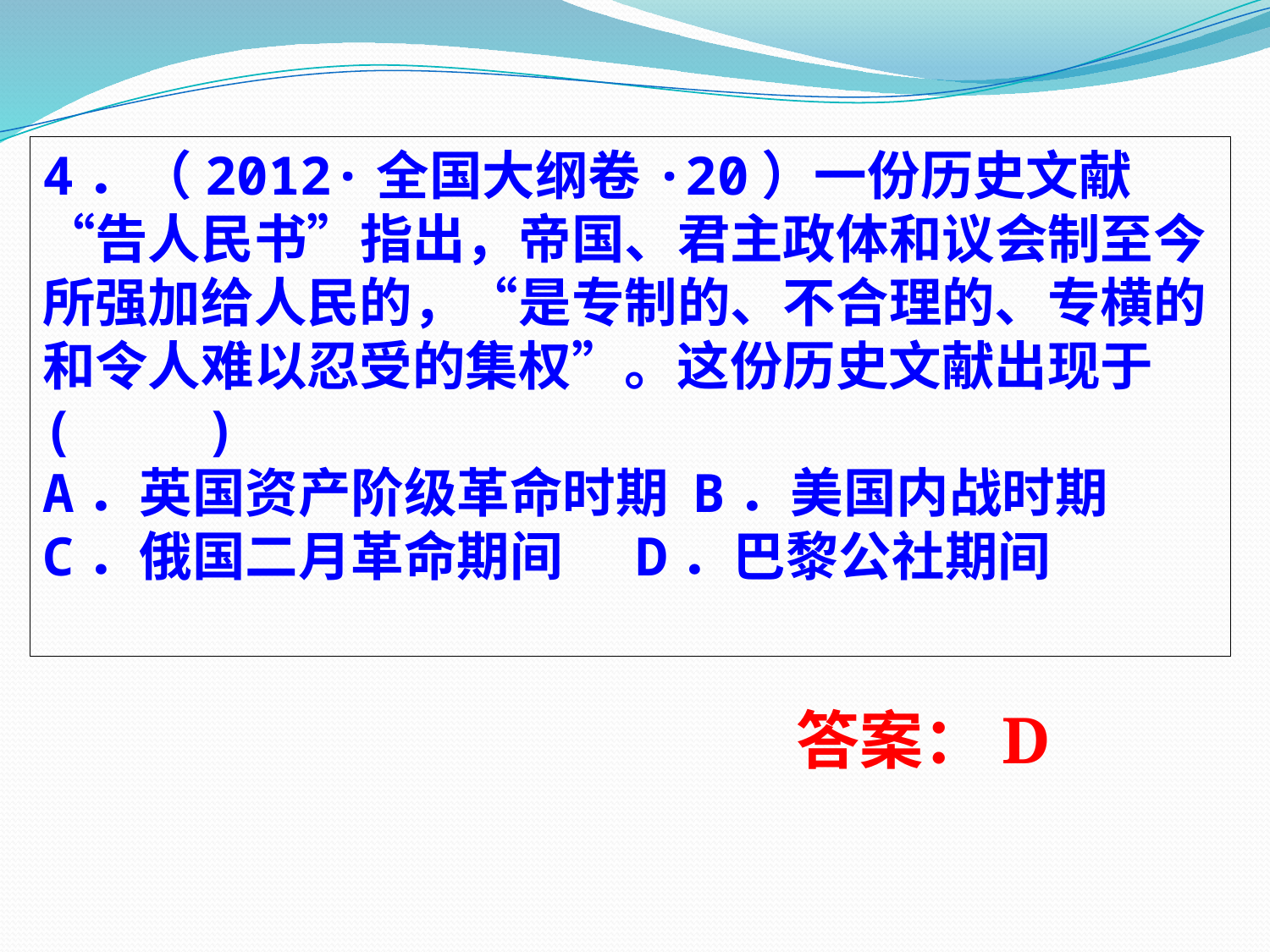

4．（2012·全国大纲卷·20）一份历史文献“告人民书”指出，帝国、君主政体和议会制至今所强加给人民的，“是专制的、不合理的、专横的和令人难以忍受的集权”。这份历史文献出现于(　　)
A．英国资产阶级革命时期 B．美国内战时期
C．俄国二月革命期间     D．巴黎公社期间

答案：D